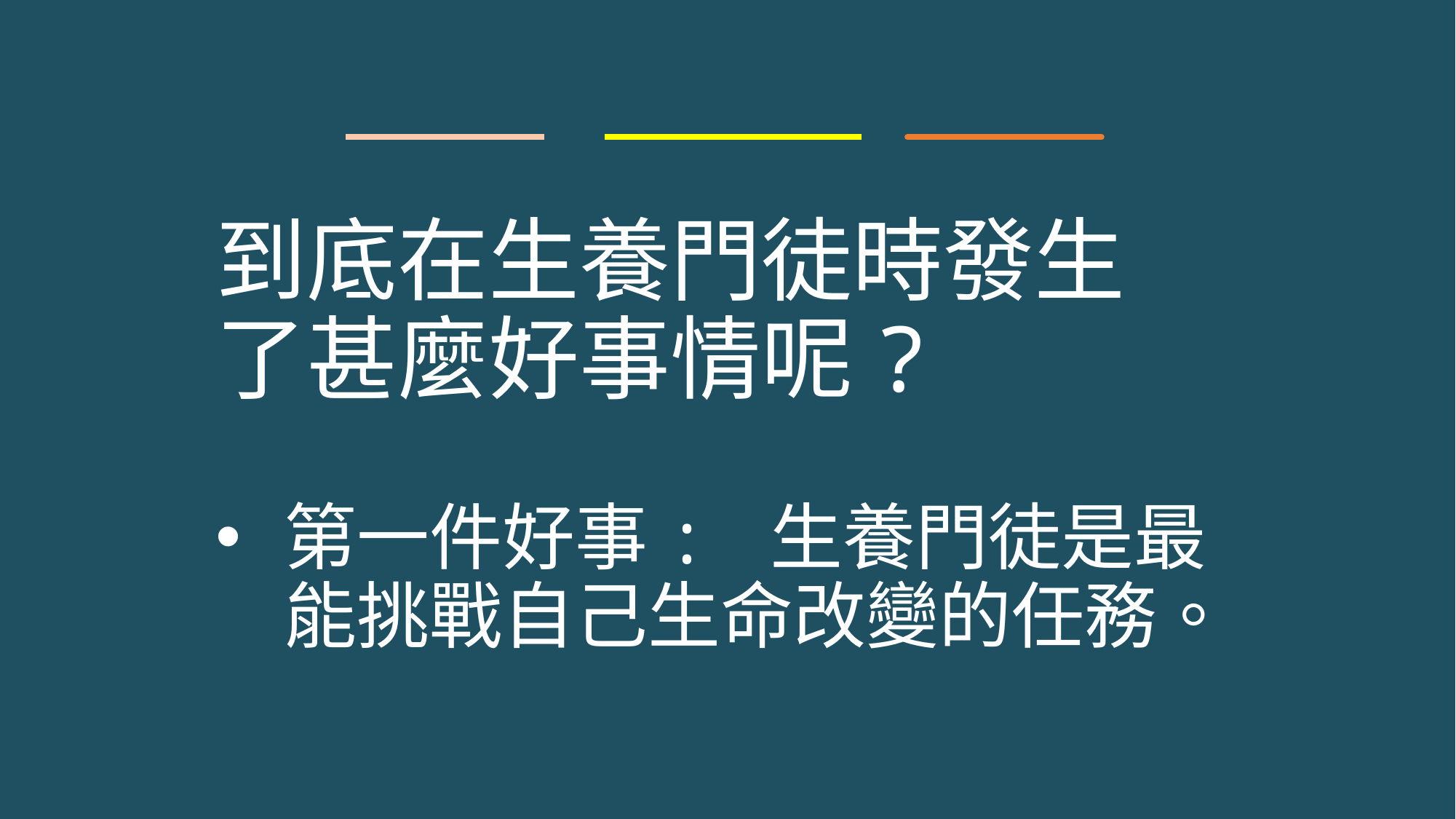

到底在生養門徒時發生了甚麼好事情呢?

第一件好事: 生養門徒是最能挑戰自己生命改變的任務。